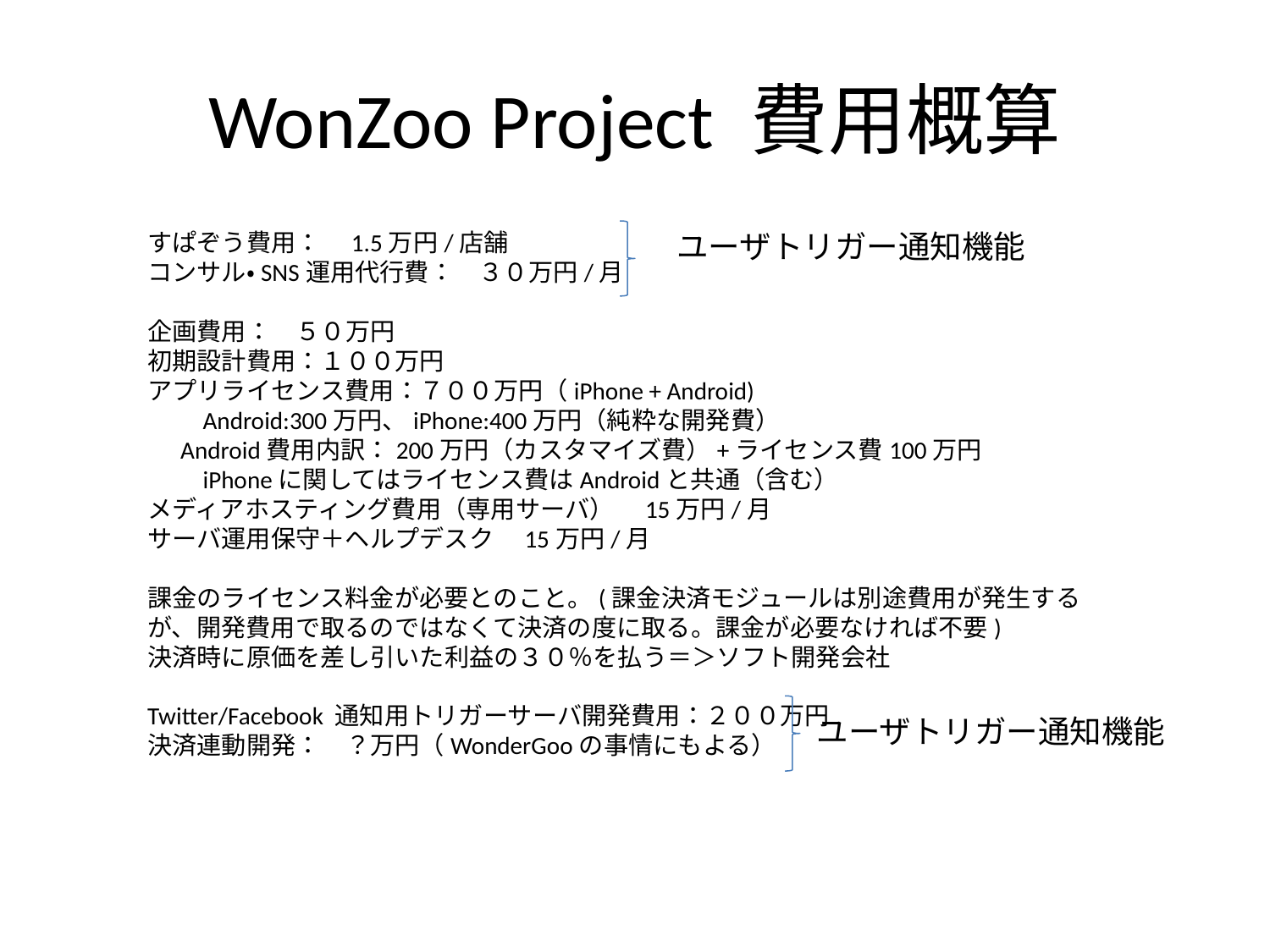

# WonZoo Project 費用概算
すぱぞう費用：　1.5万円/店舗
コンサル・SNS運用代行費：　３０万円/月

企画費用：　５０万円
初期設計費用：１００万円
アプリライセンス費用：７００万円（iPhone + Android)
　　Android:300万円、iPhone:400万円（純粋な開発費）
      Android費用内訳：200万円（カスタマイズ費）+ライセンス費100万円
　　iPhoneに関してはライセンス費はAndroidと共通（含む）
メディアホスティング費用（専用サーバ）　15万円/月
サーバ運用保守＋ヘルプデスク　15万円/月

課金のライセンス料金が必要とのこと。(課金決済モジュールは別途費用が発生するが、開発費用で取るのではなくて決済の度に取る。課金が必要なければ不要)
決済時に原価を差し引いた利益の３０％を払う＝＞ソフト開発会社

Twitter/Facebook 通知用トリガーサーバ開発費用：２００万円
決済連動開発：　？万円（WonderGooの事情にもよる）

ユーザトリガー通知機能

ユーザトリガー通知機能